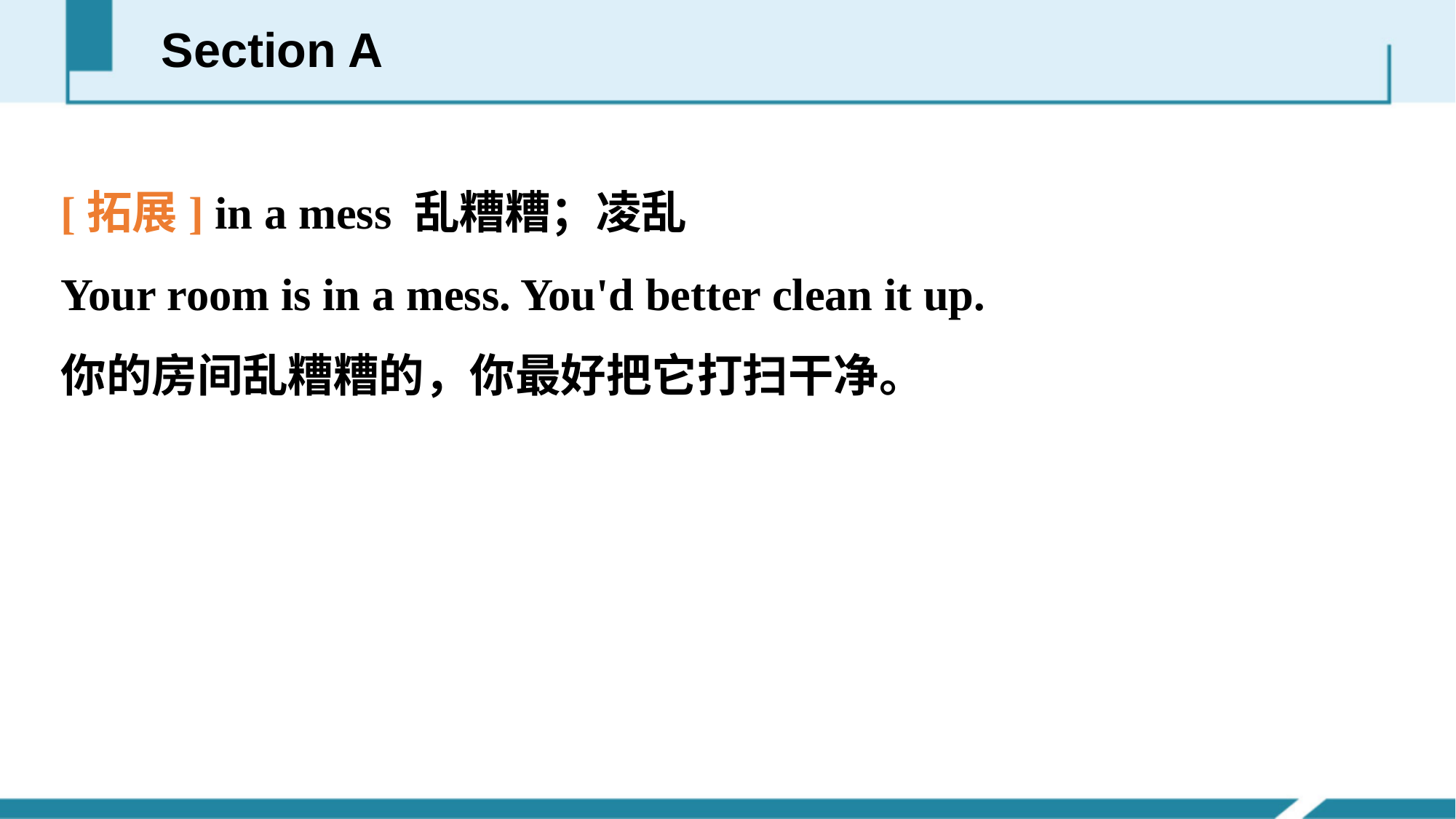

Section A
[拓展] in a mess 乱糟糟；凌乱
Your room is in a mess. You'd better clean it up.
你的房间乱糟糟的，你最好把它打扫干净。